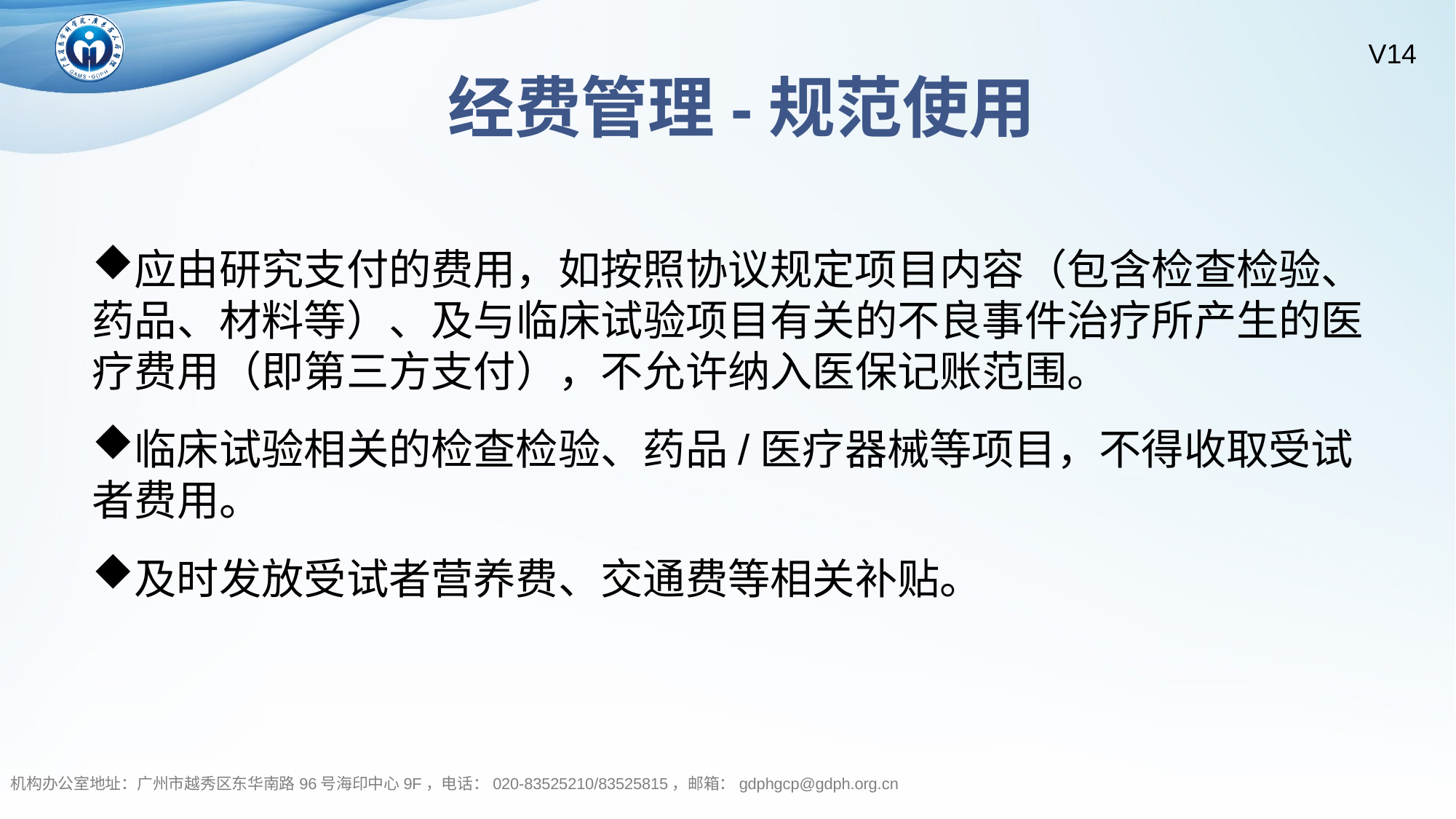

经费管理-规范使用

应由研究支付的费用，如按照协议规定项目内容（包含检查检验、药品、材料等）、及与临床试验项目有关的不良事件治疗所产生的医疗费用（即第三方支付），不允许纳入医保记账范围。
临床试验相关的检查检验、药品/医疗器械等项目，不得收取受试者费用。
及时发放受试者营养费、交通费等相关补贴。
机构办公室地址：广州市越秀区东华南路96号海印中心9F，电话：020-83525210/83525815，邮箱：gdphgcp@gdph.org.cn
29